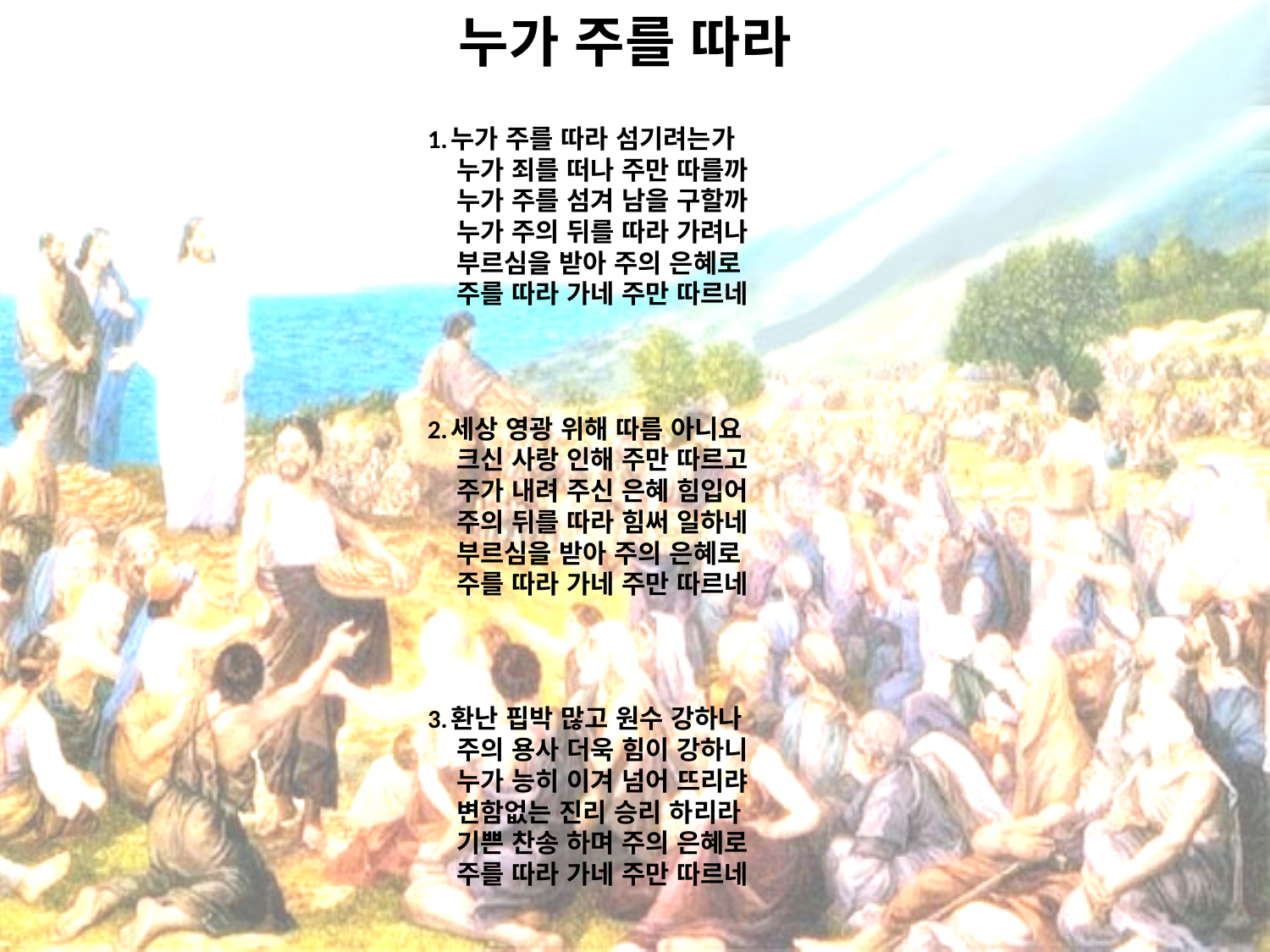

# 누가 주를 따라
1.누가 주를 따라 섬기려는가
    누가 죄를 떠나 주만 따를까
    누가 주를 섬겨 남을 구할까
    누가 주의 뒤를 따라 가려나
    부르심을 받아 주의 은혜로
    주를 따라 가네 주만 따르네

2.세상 영광 위해 따름 아니요
    크신 사랑 인해 주만 따르고
    주가 내려 주신 은혜 힘입어
    주의 뒤를 따라 힘써 일하네
    부르심을 받아 주의 은혜로
    주를 따라 가네 주만 따르네

3.환난 핍박 많고 원수 강하나
    주의 용사 더욱 힘이 강하니
    누가 능히 이겨 넘어 뜨리랴
    변함없는 진리 승리 하리라
    기쁜 찬송 하며 주의 은혜로
    주를 따라 가네 주만 따르네